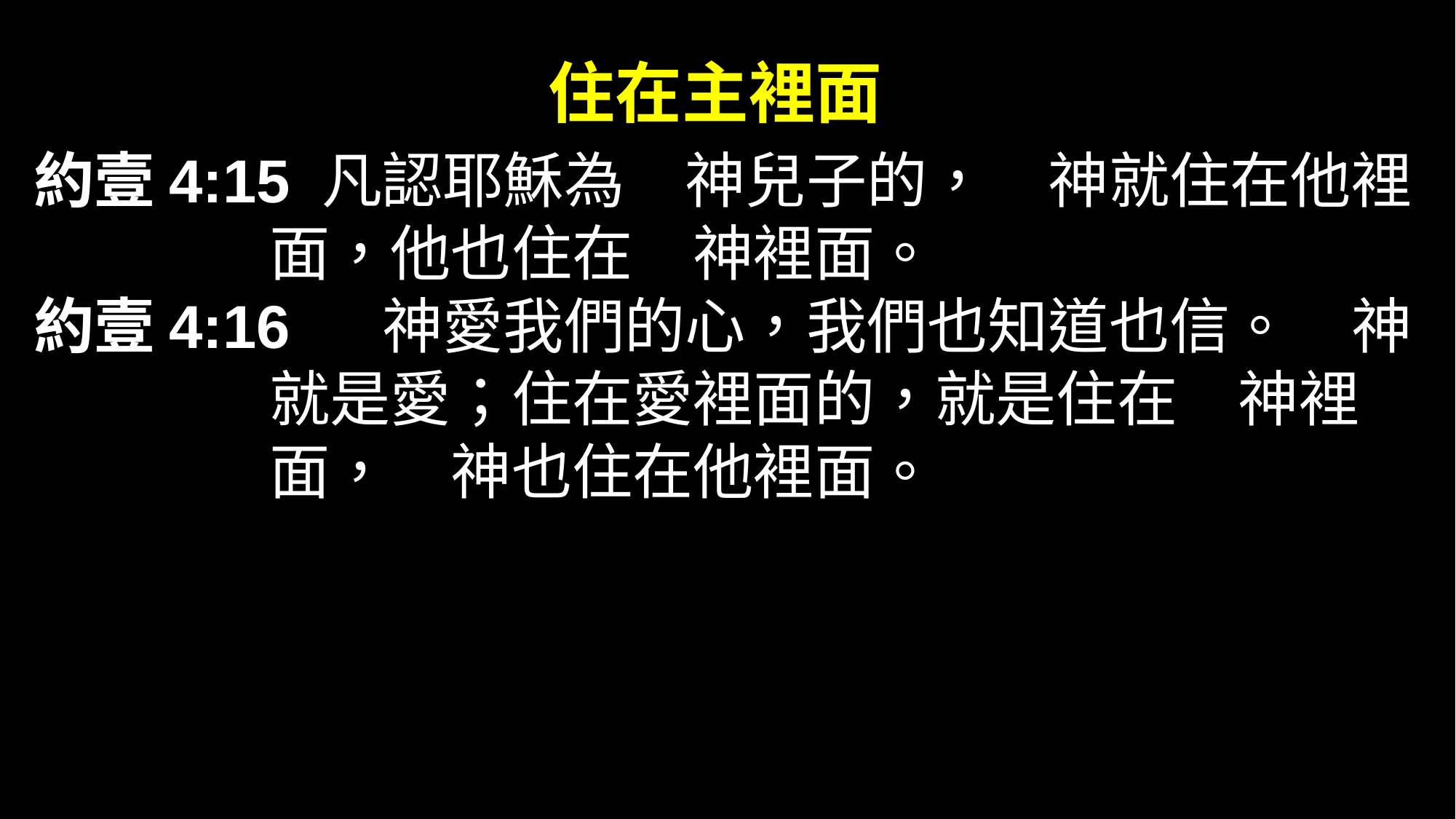

# 住在主裡面
約壹4:15 凡認耶穌為　神兒子的，　神就住在他裡面，他也住在　神裡面。
約壹4:16 　神愛我們的心，我們也知道也信。　神就是愛；住在愛裡面的，就是住在　神裡面，　神也住在他裡面。